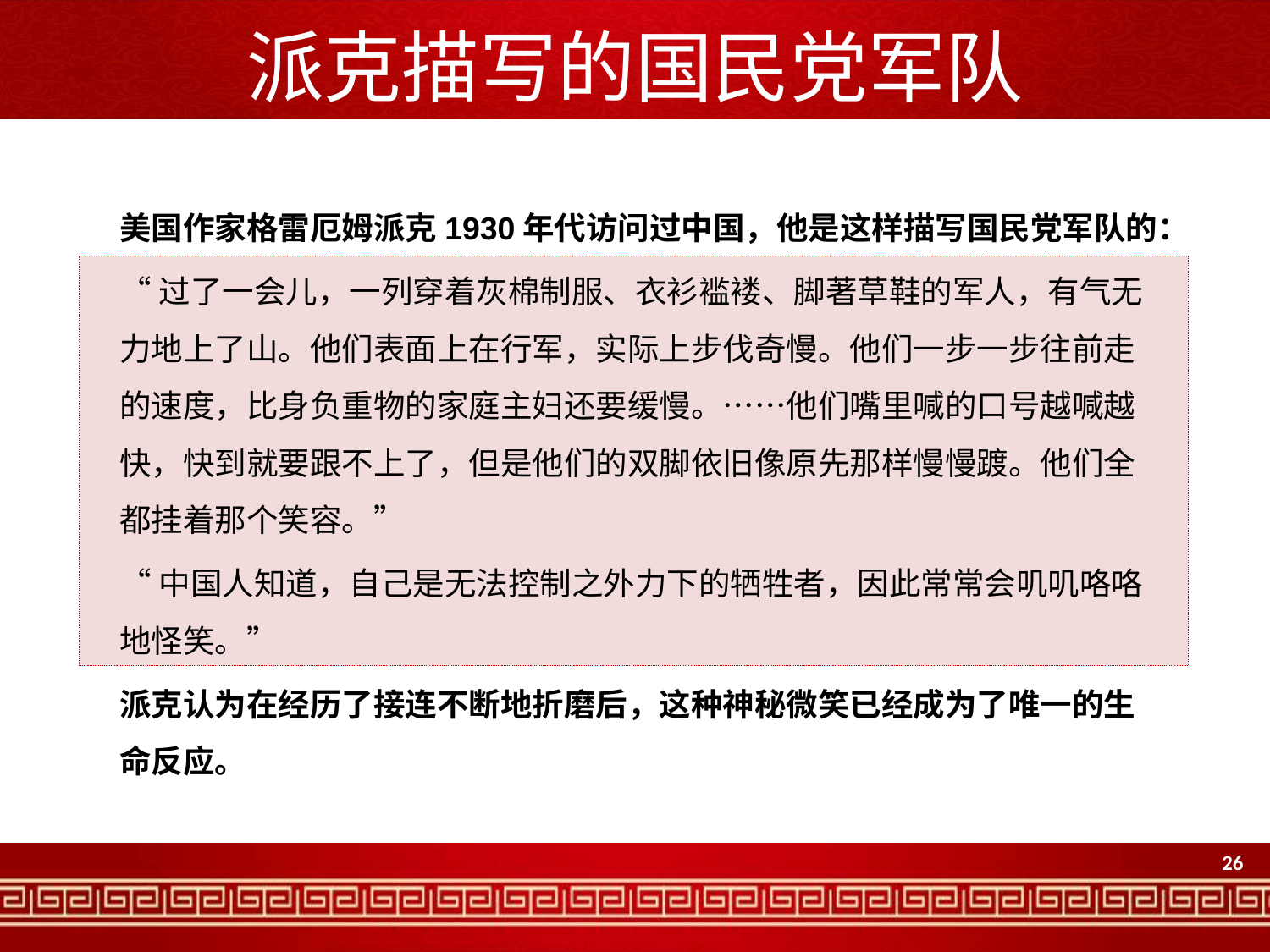

# 派克描写的国民党军队
美国作家格雷厄姆派克1930年代访问过中国，他是这样描写国民党军队的：
“过了一会儿，一列穿着灰棉制服、衣衫褴褛、脚著草鞋的军人，有气无力地上了山。他们表面上在行军，实际上步伐奇慢。他们一步一步往前走的速度，比身负重物的家庭主妇还要缓慢。……他们嘴里喊的口号越喊越快，快到就要跟不上了，但是他们的双脚依旧像原先那样慢慢踱。他们全都挂着那个笑容。”
“中国人知道，自己是无法控制之外力下的牺牲者，因此常常会叽叽咯咯地怪笑。”
派克认为在经历了接连不断地折磨后，这种神秘微笑已经成为了唯一的生命反应。